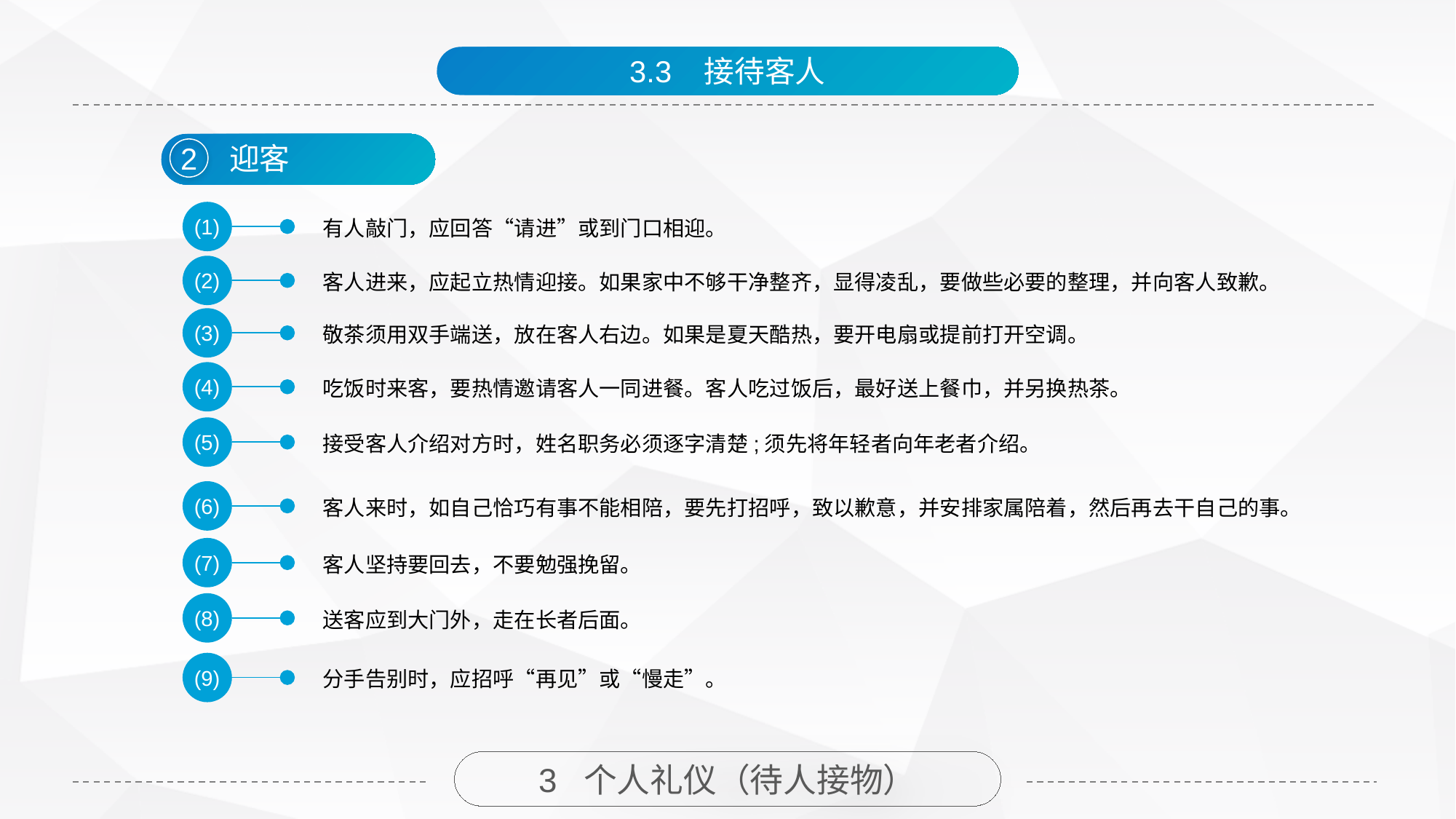

3.3   接待客人

2

迎客
(1)
有人敲门，应回答“请进”或到门口相迎。
(2)
客人进来，应起立热情迎接。如果家中不够干净整齐，显得凌乱，要做些必要的整理，并向客人致歉。
(3)
敬茶须用双手端送，放在客人右边。如果是夏天酷热，要开电扇或提前打开空调。
(4)
吃饭时来客，要热情邀请客人一同进餐。客人吃过饭后，最好送上餐巾，并另换热茶。
(5)
接受客人介绍对方时，姓名职务必须逐字清楚;须先将年轻者向年老者介绍。
(6)
客人来时，如自己恰巧有事不能相陪，要先打招呼，致以歉意，并安排家属陪着，然后再去干自己的事。
(7)
客人坚持要回去，不要勉强挽留。
(8)
送客应到大门外，走在长者后面。
(9)
分手告别时，应招呼“再见”或“慢走”。
3  个人礼仪（待人接物）